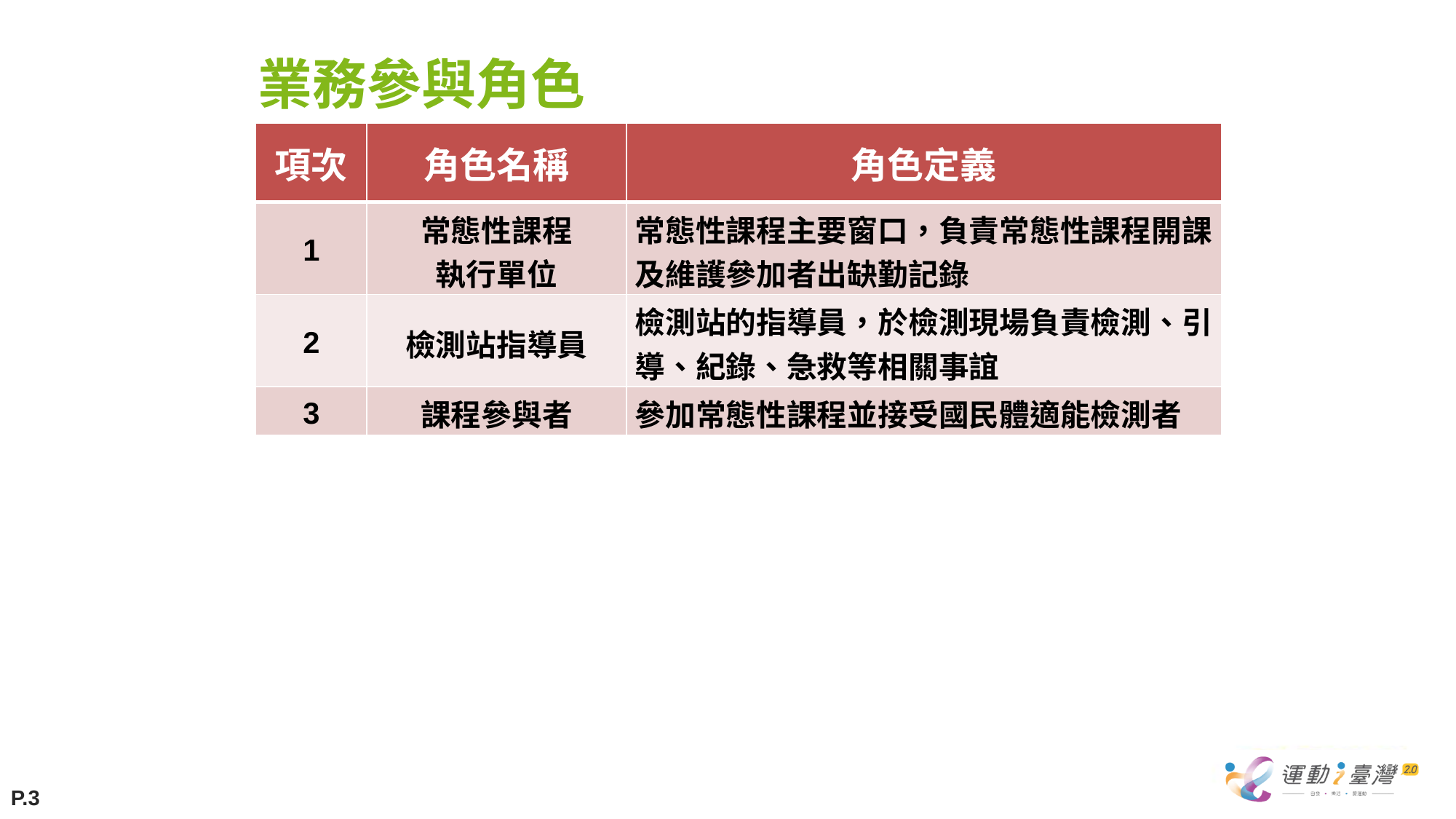

# 業務參與角色
| 項次 | 角色名稱 | 角色定義 |
| --- | --- | --- |
| 1 | 常態性課程 執行單位 | 常態性課程主要窗口，負責常態性課程開課及維護參加者出缺勤記錄 |
| 2 | 檢測站指導員 | 檢測站的指導員，於檢測現場負責檢測、引導、紀錄、急救等相關事誼 |
| 3 | 課程參與者 | 參加常態性課程並接受國民體適能檢測者 |